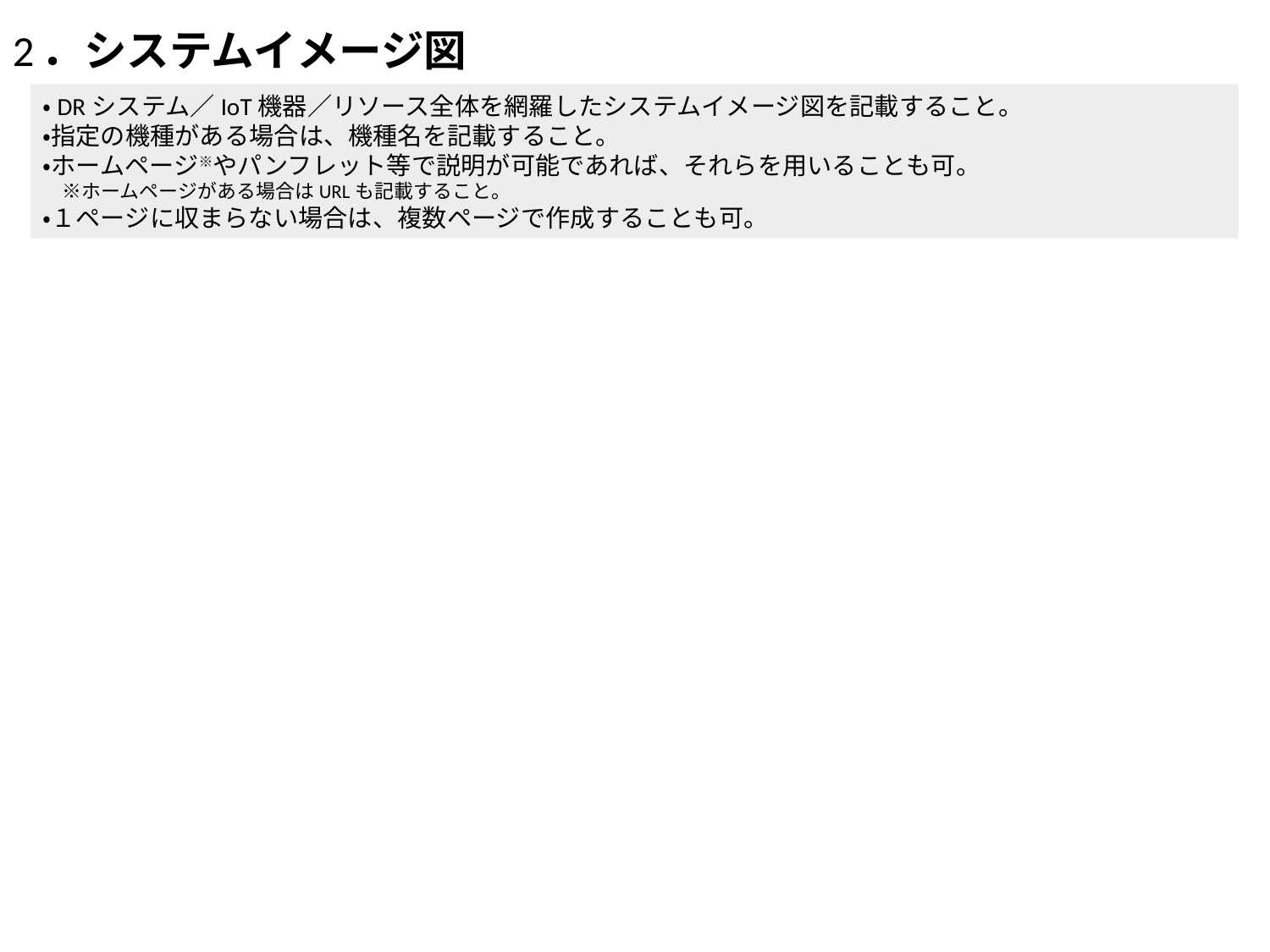

2．システムイメージ図
・DRシステム／IoT機器／リソース全体を網羅したシステムイメージ図を記載すること。
・指定の機種がある場合は、機種名を記載すること。
・ホームページ※やパンフレット等で説明が可能であれば、それらを用いることも可。
　※ホームページがある場合はURLも記載すること。
・１ページに収まらない場合は、複数ページで作成することも可。